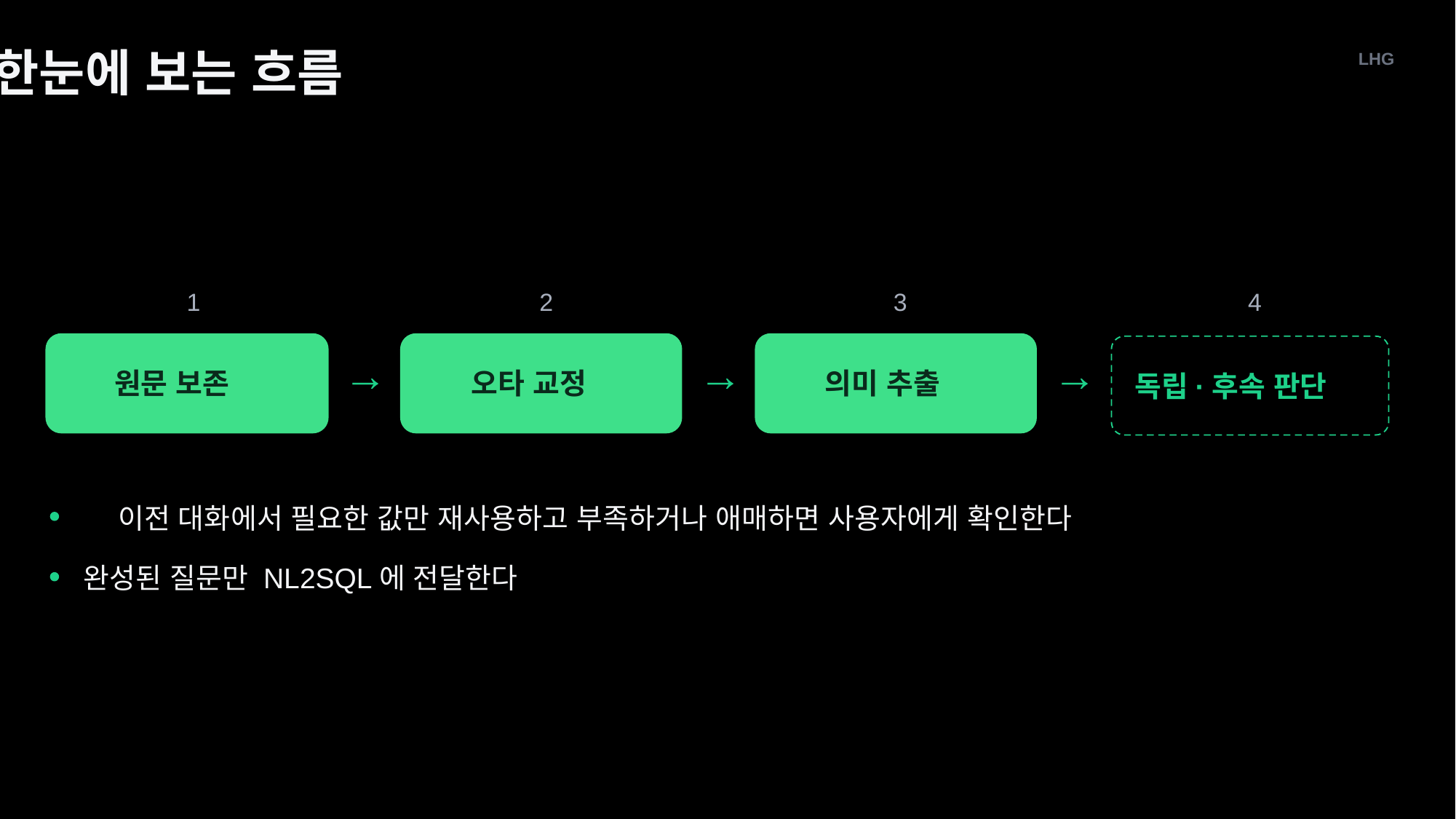

한눈에 보는 흐름
LHG
1
2
3
4

→
→
→
원문 보존
오타 교정
의미 추출
독립·후속 판단

이전 대화에서 필요한 값만 재사용하고 부족하거나 애매하면 사용자에게 확인한다

완성된 질문만 NL2SQL에 전달한다